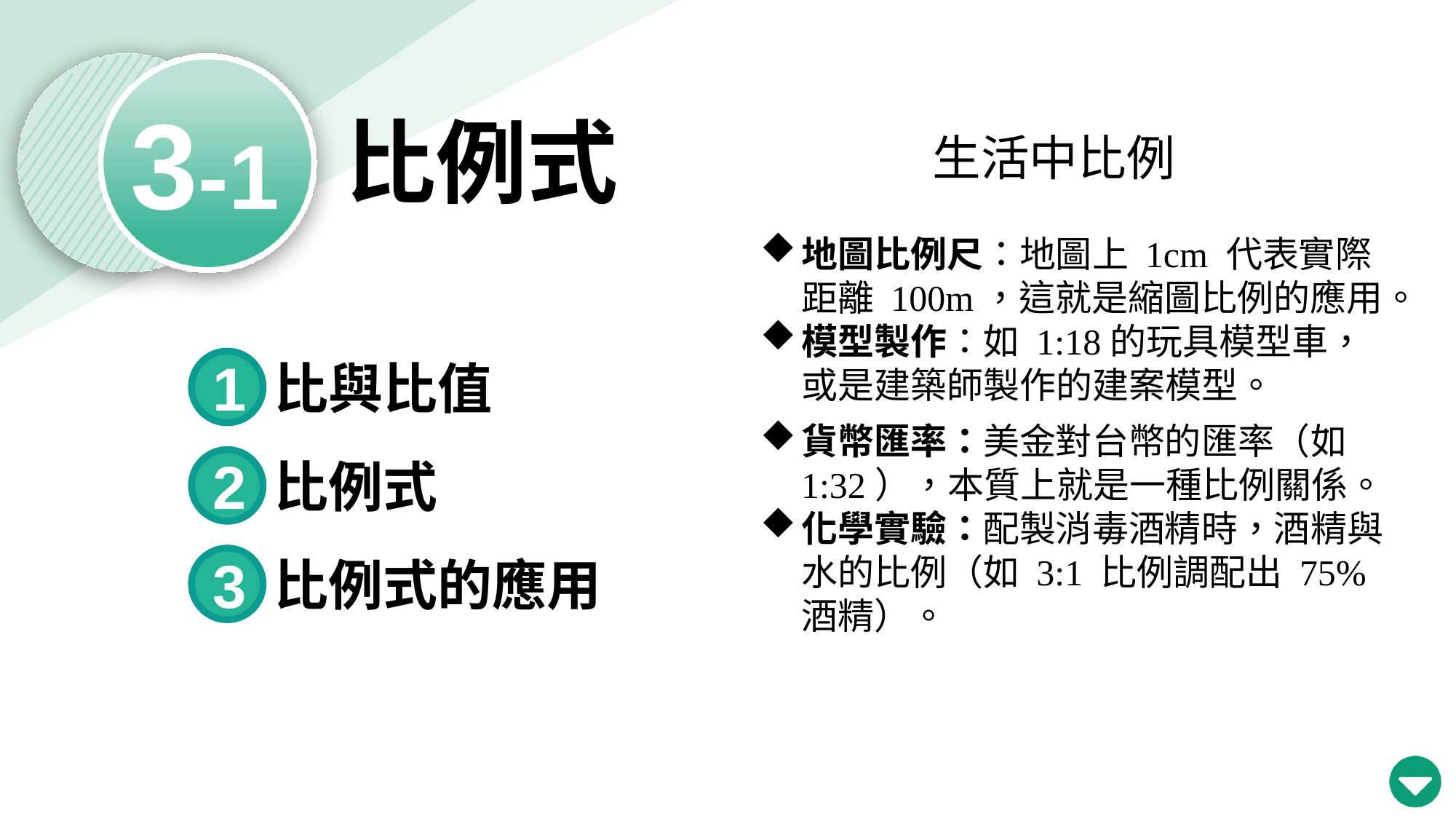

3-1
比例式
生活中比例
地圖比例尺：地圖上 1cm 代表實際距離 100m，這就是縮圖比例的應用。
模型製作：如 1:18的玩具模型車，或是建築師製作的建案模型。

比與比值
1
貨幣匯率：美金對台幣的匯率（如 1:32），本質上就是一種比例關係。
化學實驗：配製消毒酒精時，酒精與水的比例（如 3:1 比例調配出 75% 酒精）。

比例式
2

比例式的應用
3